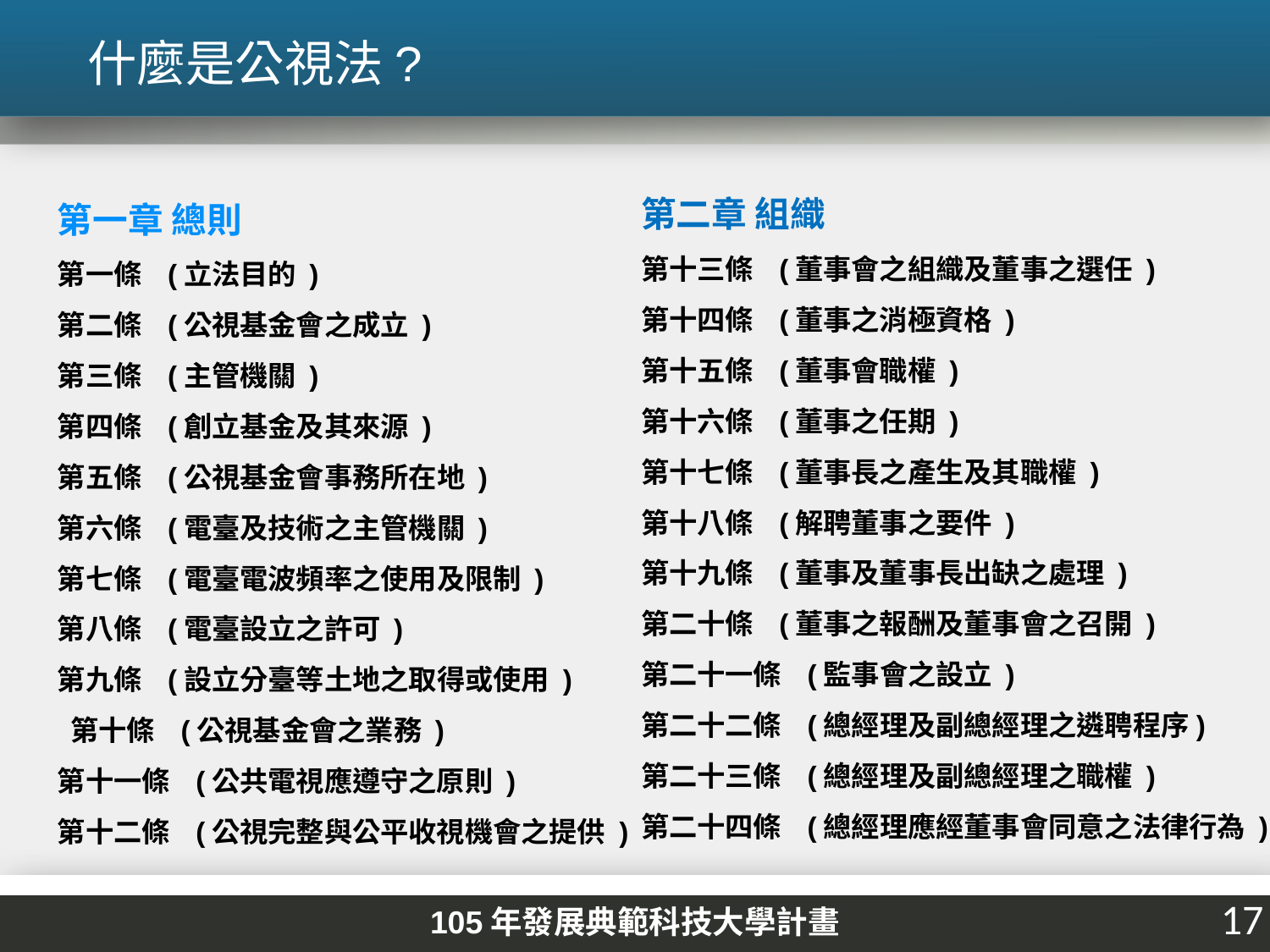

什麼是公視法?
第一章 總則
第一條   (立法目的 )
第二條   (公視基金會之成立 )
第三條   (主管機關 )
第四條   (創立基金及其來源 )
第五條   (公視基金會事務所在地 )
第六條   (電臺及技術之主管機關 )
第七條   (電臺電波頻率之使用及限制 )
第八條   (電臺設立之許可 )
第九條   (設立分臺等土地之取得或使用 )
 第十條   (公視基金會之業務 )
第十一條   (公共電視應遵守之原則 )
第十二條   (公視完整與公平收視機會之提供 )

第二章 組織
第十三條   (董事會之組織及董事之選任 )
第十四條   (董事之消極資格 )
第十五條   (董事會職權 )
第十六條   (董事之任期 )
第十七條   (董事長之產生及其職權 )
第十八條   (解聘董事之要件 )
第十九條   (董事及董事長出缺之處理 )
第二十條   (董事之報酬及董事會之召開 )
第二十一條   (監事會之設立 )
第二十二條   (總經理及副總經理之遴聘程序)
第二十三條   (總經理及副總經理之職權 )
第二十四條   (總經理應經董事會同意之法律行為 )